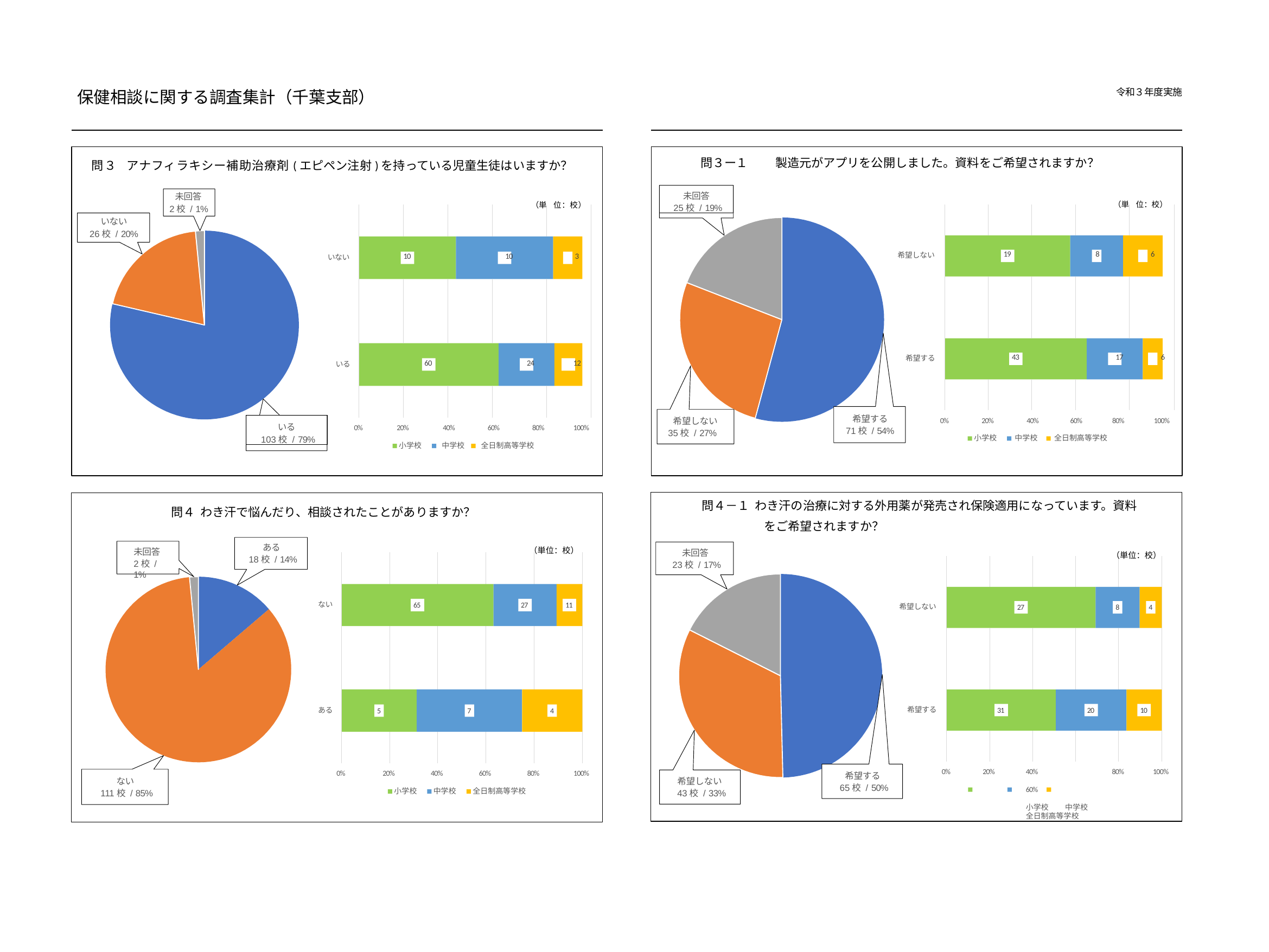

令和３年度実施
保健相談に関する調査集計（千葉支部）

問３ー１
製造元がアプリを公開しました。資料をご希望されますか？
問３   アナフィラキシー補助治療剤(エピペン注射)を持っている児童生徒はいますか？

未回答
25校 / 19%
未回答
2校 / 1%

|  |  |  |  | （単 |  | 位：校） |  |
| --- | --- | --- | --- | --- | --- | --- | --- |
| 10 |  |  | 10 |  |  |  | 3 |
|  |  |  |  |  |  |  |  |
| 60 |  |  |  |  | 24 |  | 12 |
|  |  |  |  |  |  |  |  |
|  |  |  |  | （単 |  | 位：校） |  |
| --- | --- | --- | --- | --- | --- | --- | --- |
| 19 |  |  | 8 |  |  | 6 |  |
|  |  |  |  |  |  |  |  |
| 43 |  |  |  |  | 17 |  | 6 |
|  |  |  |  |  |  |  |  |

いない
26校 / 20%

希望しない
いない

希望する
いる

希望する
71校 / 54%
希望しない
35校 / 27%
0%
20%	40%	60%
80%
100%
いる
103校 / 79%
0%
100%
20%	40%	60%	80%
小学校	中学校	全日制高等学校
小学校	中学校	全日制高等学校

問４－１  わき汗の治療に対する外用薬が発売され保険適用になっています。資料をご希望されますか？

問４  わき汗で悩んだり、相談されたことがありますか？

ある
18校 / 14%

未回答
2校 / 1%
（単位：校）
未回答
23校 / 17%
（単位：校）

ない
65
27
11

希望しない
27
8
4

希望する
31
20
10
ある

5
7
4

0%
40%	60%
小学校	中学校	全日制高等学校
20%
80%
100%
0%
20%	40%	60%
80%
100%
希望する
65校 / 50%
ない
111校 / 85%
希望しない
43校 / 33%
小学校	中学校	全日制高等学校